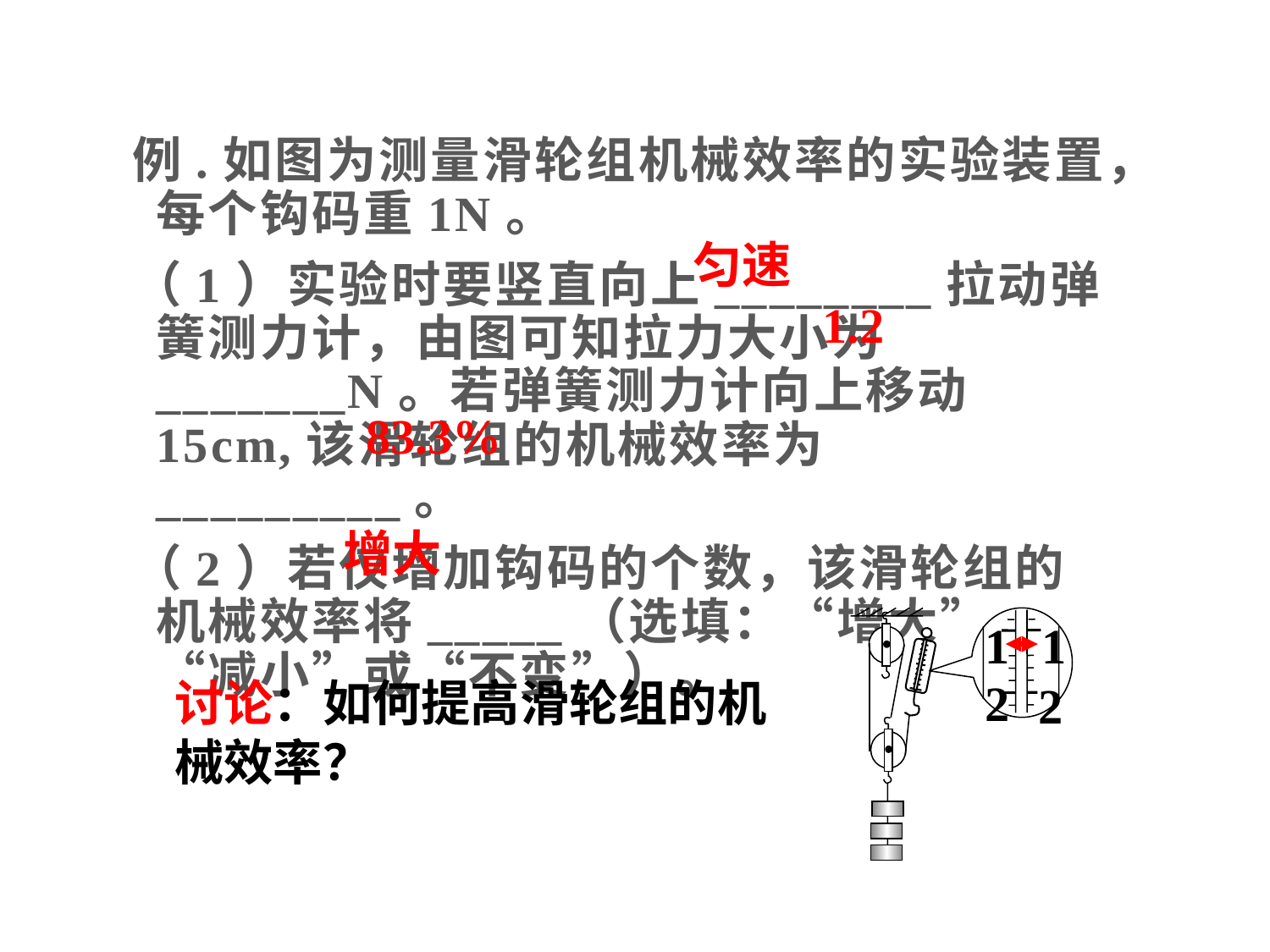

例.如图为测量滑轮组机械效率的实验装置，每个钩码重1N。
（1）实验时要竖直向上________拉动弹簧测力计，由图可知拉力大小为_______N。若弹簧测力计向上移动15cm,该滑轮组的机械效率为_________。
（2）若仅增加钩码的个数，该滑轮组的机械效率将_____（选填：“增大”、“减小”或“不变”）。
匀速
1.2
83.3%
增大

1
1

2
2

讨论：如何提高滑轮组的机械效率？